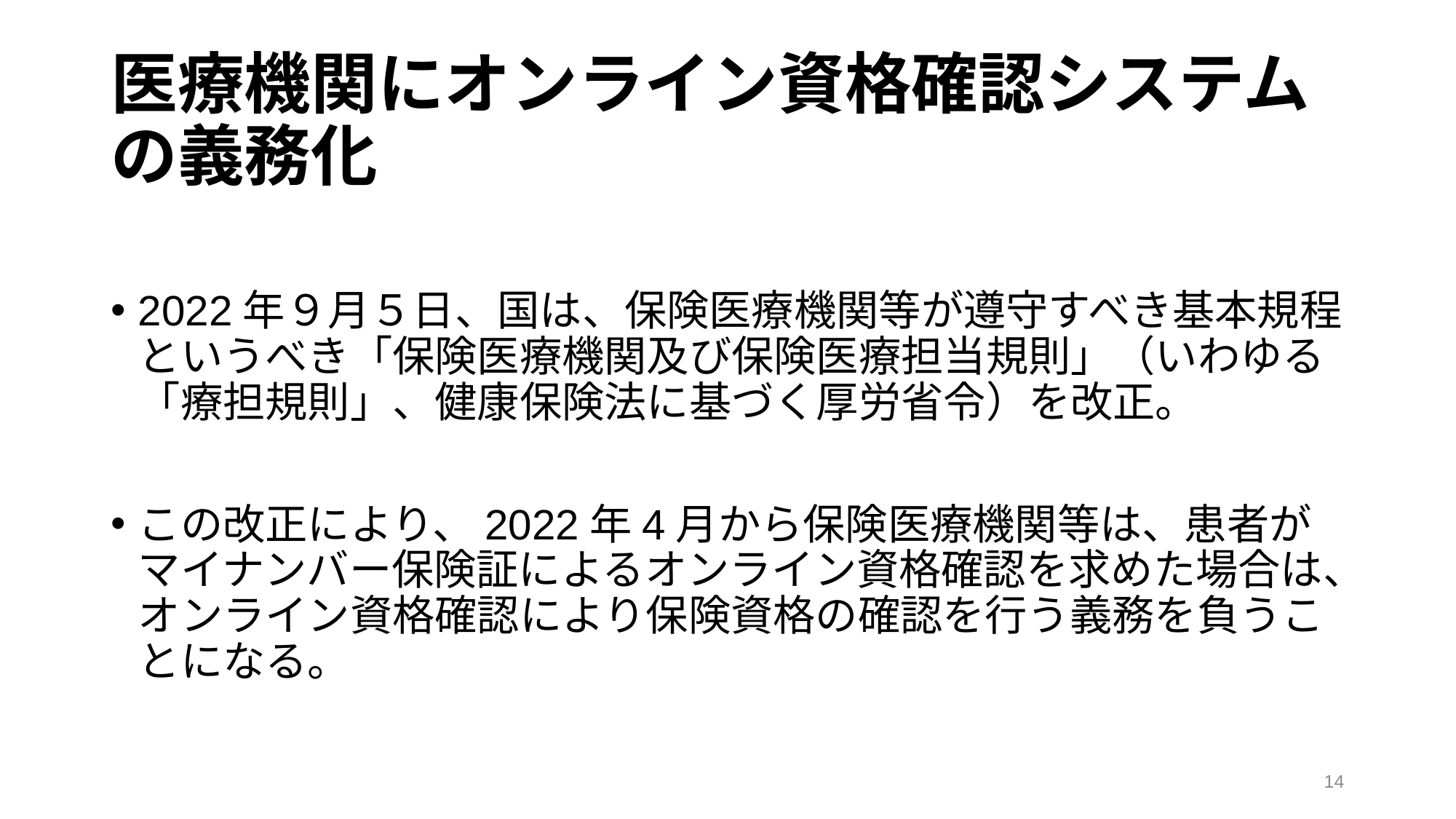

# 医療機関にオンライン資格確認システムの義務化

2022年９月５日、国は、保険医療機関等が遵守すべき基本規程というべき「保険医療機関及び保険医療担当規則」（いわゆる「療担規則」、健康保険法に基づく厚労省令）を改正。

この改正により、2022年4月から保険医療機関等は、患者がマイナンバー保険証によるオンライン資格確認を求めた場合は、オンライン資格確認により保険資格の確認を行う義務を負うことになる。

14